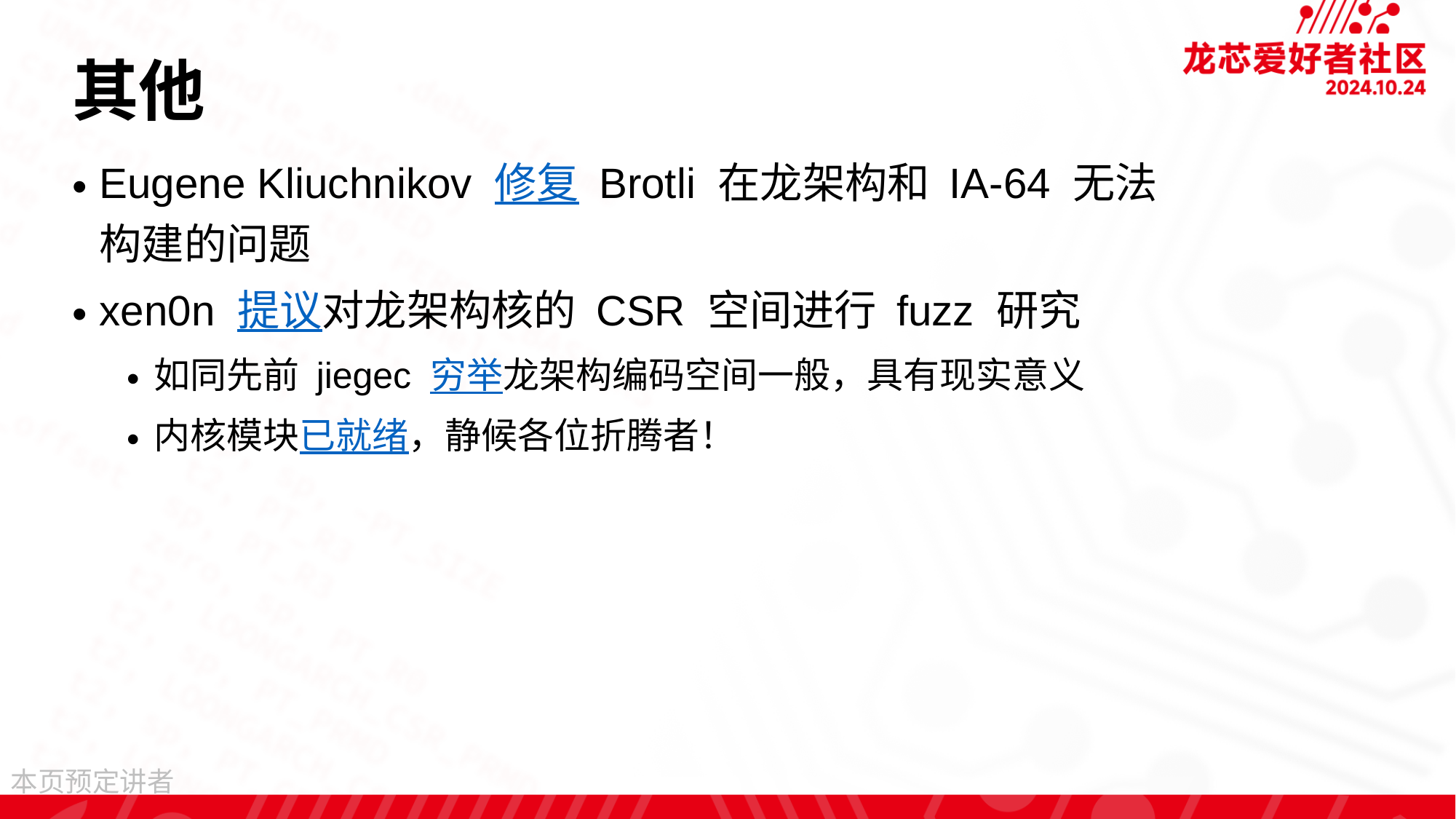

# 其他
Eugene Kliuchnikov 修复 Brotli 在龙架构和 IA-64 无法构建的问题
xen0n 提议对龙架构核的 CSR 空间进行 fuzz 研究
如同先前 jiegec 穷举龙架构编码空间一般，具有现实意义
内核模块已就绪，静候各位折腾者！